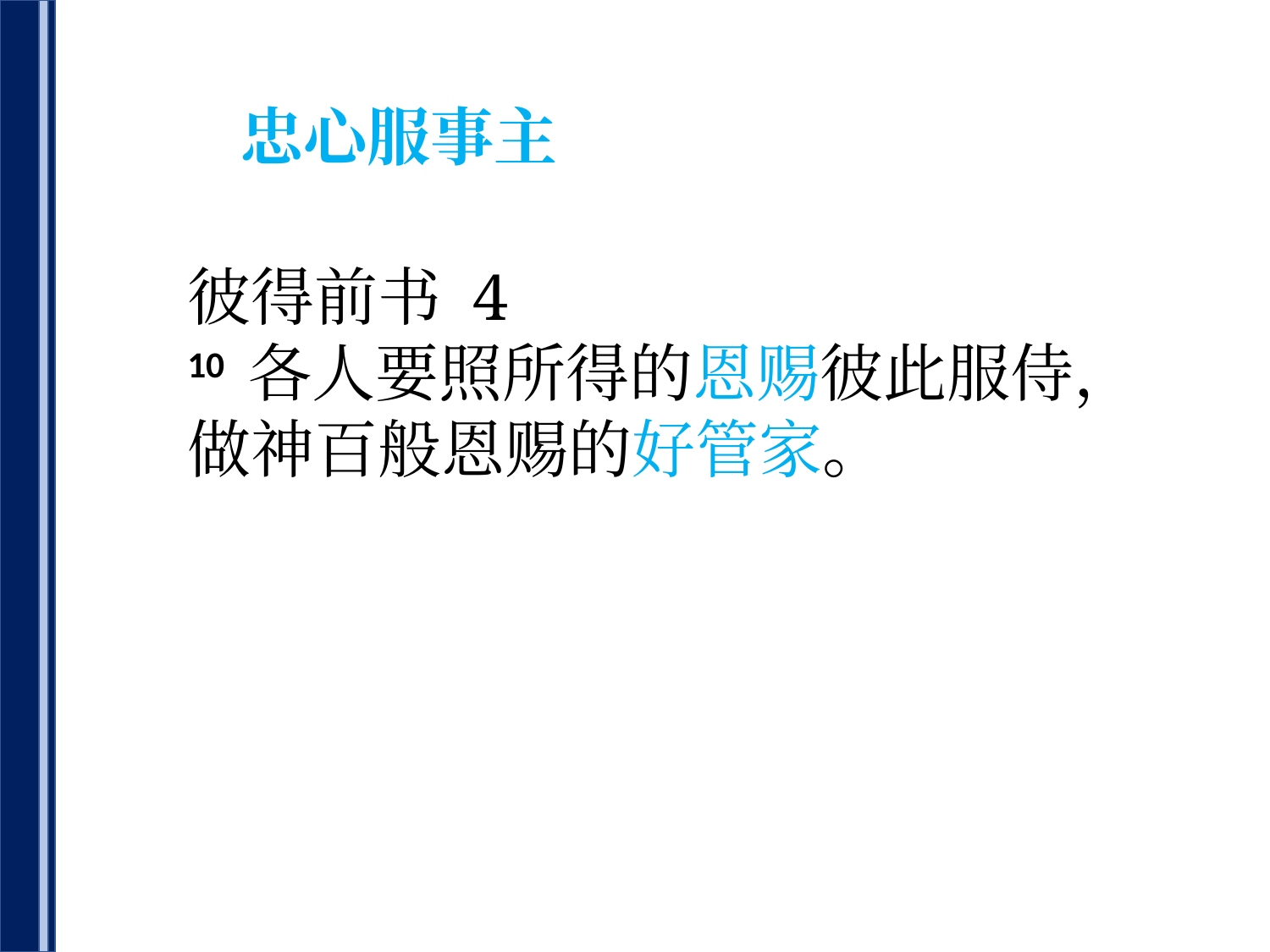

忠心服事主
彼得前书 4
10 各人要照所得的恩赐彼此服侍，做神百般恩赐的好管家。